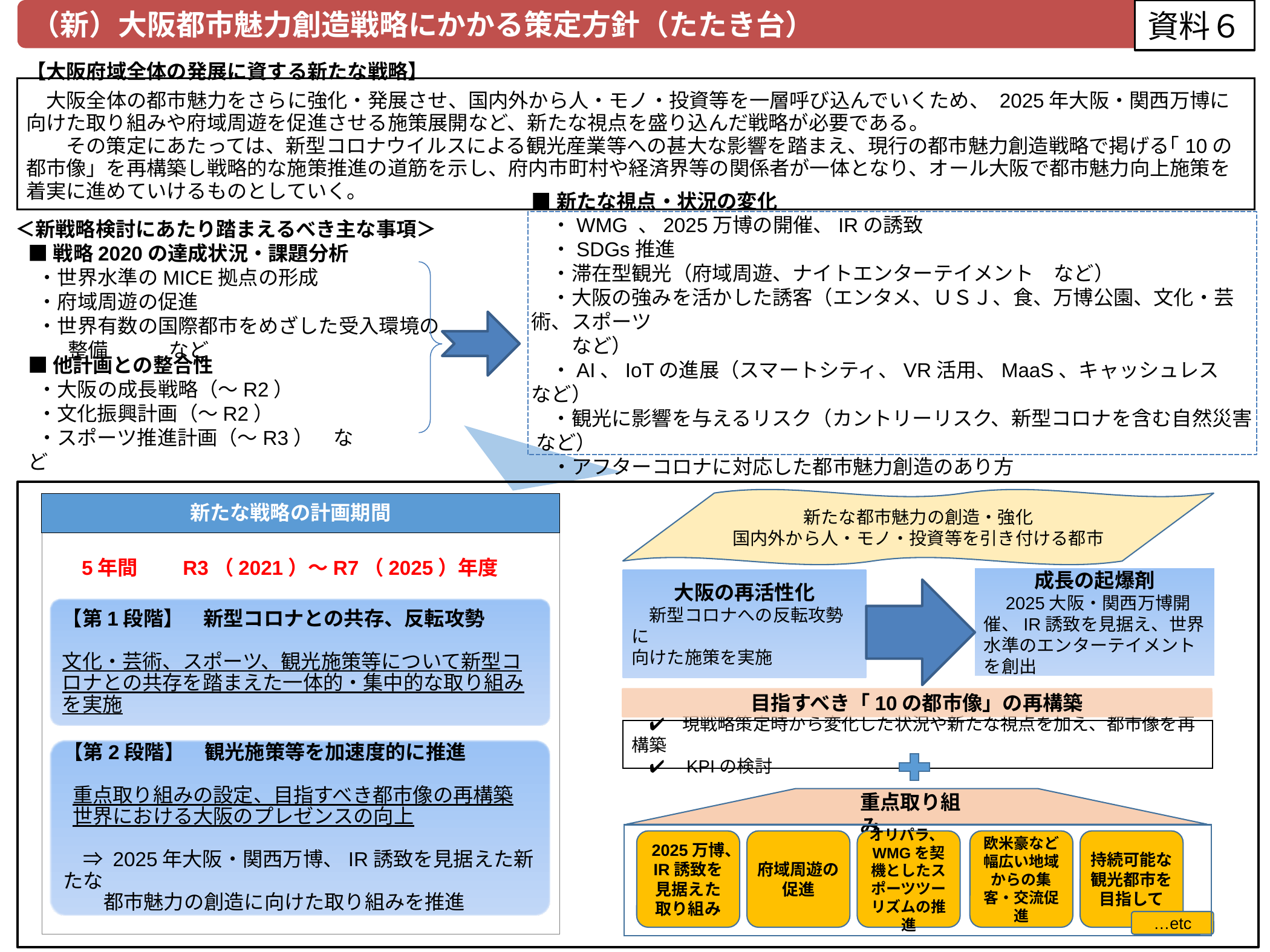

（新）大阪都市魅力創造戦略にかかる策定方針（たたき台）
資料６
【大阪府域全体の発展に資する新たな戦略】
　大阪全体の都市魅力をさらに強化・発展させ、国内外から人・モノ・投資等を一層呼び込んでいくため、 2025年大阪・関西万博に向けた取り組みや府域周遊を促進させる施策展開など、新たな視点を盛り込んだ戦略が必要である。
　　その策定にあたっては、新型コロナウイルスによる観光産業等への甚大な影響を踏まえ、現行の都市魅力創造戦略で掲げる｢10の都市像」を再構築し戦略的な施策推進の道筋を示し、府内市町村や経済界等の関係者が一体となり、オール大阪で都市魅力向上施策を着実に進めていけるものとしていく。
■新たな視点・状況の変化
　・WMG 、2025万博の開催、IRの誘致
　・SDGs推進
　・滞在型観光（府域周遊、ナイトエンターテイメント　など）
　・大阪の強みを活かした誘客（エンタメ、ＵＳＪ、食、万博公園、文化・芸術、スポーツ
　　など）
　・AI、IoTの進展（スマートシティ、VR活用、MaaS、キャッシュレス　など）
　・観光に影響を与えるリスク（カントリーリスク、新型コロナを含む自然災害  など）
　・アフターコロナに対応した都市魅力創造のあり方
＜新戦略検討にあたり踏まえるべき主な事項＞

■戦略2020の達成状況・課題分析
 ・世界水準のMICE拠点の形成
 ・府域周遊の促進
 ・世界有数の国際都市をめざした受入環境の
　　整備　　　など

■他計画との整合性
 ・大阪の成長戦略（～R2）
 ・文化振興計画（～R2）
 ・スポーツ推進計画（～R3）　など

新たな都市魅力の創造・強化
国内外から人・モノ・投資等を引き付ける都市
新たな戦略の計画期間

5年間　　R3（2021）～R7（2025）年度
成長の起爆剤
　2025大阪・関西万博開催、IR誘致を見据え、世界水準のエンターテイメントを創出
大阪の再活性化
　新型コロナへの反転攻勢に
向けた施策を実施

【第1段階】　新型コロナとの共存、反転攻勢

文化・芸術、スポーツ、観光施策等について新型コロナとの共存を踏まえた一体的・集中的な取り組みを実施
目指すべき「10の都市像」の再構築
　✔　現戦略策定時から変化した状況や新たな視点を加え、都市像を再構築
　✔　KPIの検討

【第2段階】　観光施策等を加速度的に推進

 重点取り組みの設定、目指すべき都市像の再構築
 世界における大阪のプレゼンスの向上

　⇒ 2025年大阪・関西万博、IR誘致を見据えた新たな
　　都市魅力の創造に向けた取り組みを推進

重点取り組み

2025万博、IR誘致を見据えた
取り組み
府域周遊の
促進
オリパラ、WMGを契機としたスポーツツーリズムの推進
欧米豪など幅広い地域からの集客・交流促進
持続可能な観光都市を目指して
…etc